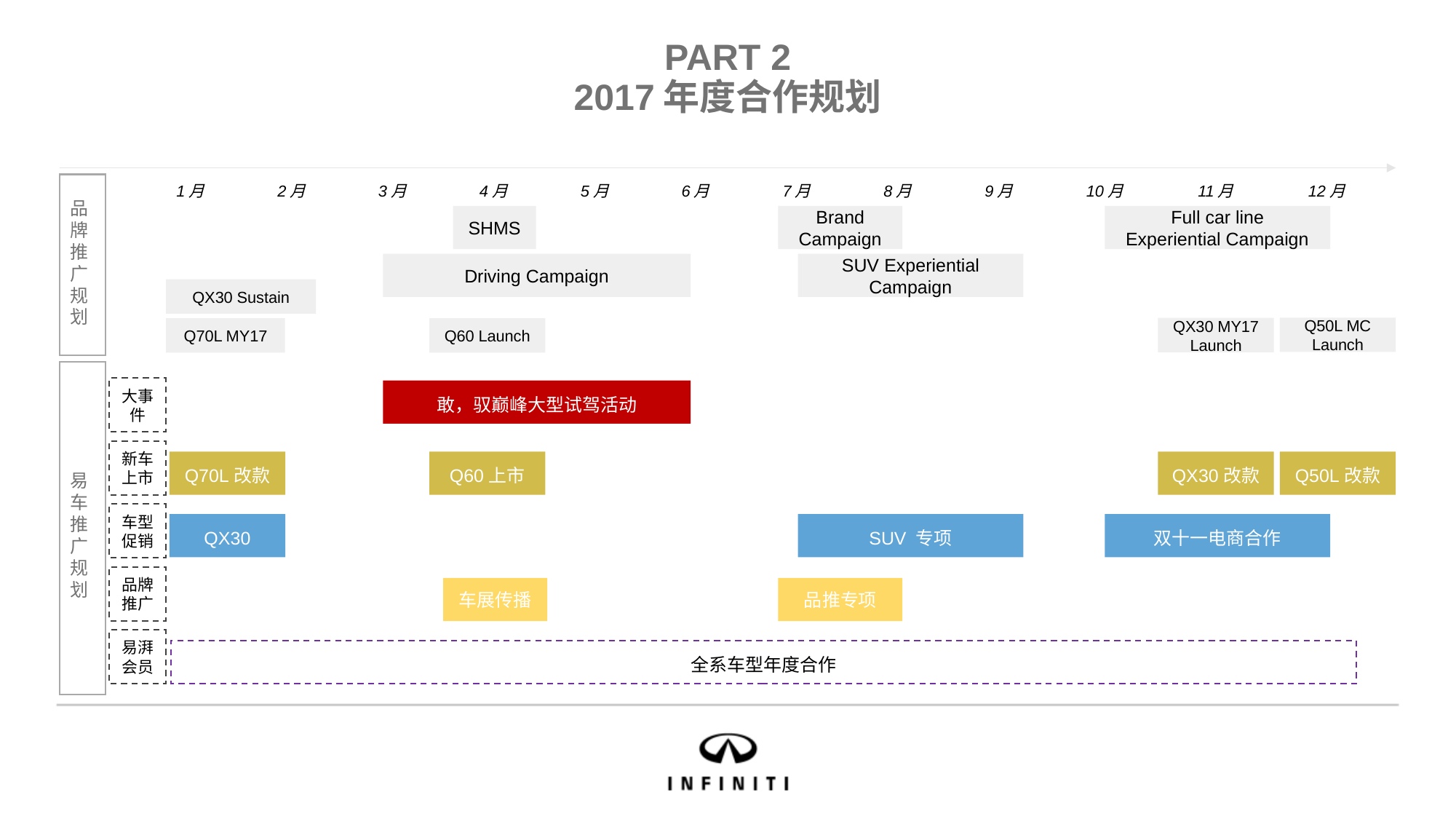

PART 2
2017年度合作规划

1月
2月
3月
4月
5月
6月
7月
8月
9月
10月
11月
12月
品牌推广规划
SHMS
Brand Campaign
Full car line
Experiential Campaign
Driving Campaign
SUV Experiential Campaign
QX30 Sustain
Q50L MC Launch
QX30 MY17 Launch
Q70L MY17
Q60 Launch

大事件
敢，驭巅峰大型试驾活动
新车上市
Q70L改款
Q60上市
QX30改款
Q50L改款
易车推广规划
车型促销
QX30
SUV 专项
双十一电商合作
品牌推广
车展传播
品推专项
易湃
会员
全系车型年度合作